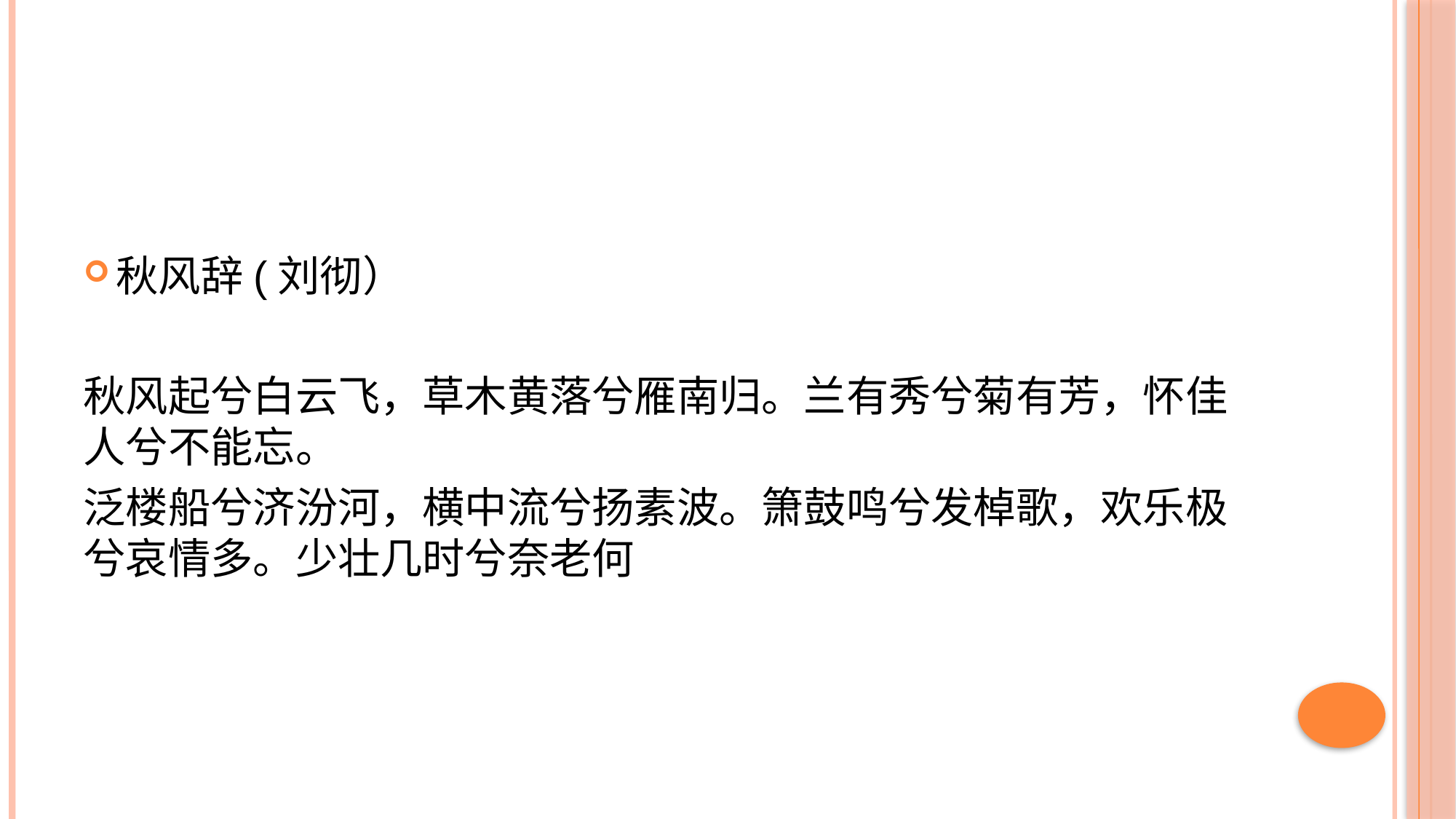

#

秋风辞(刘彻）

秋风起兮白云飞，草木黄落兮雁南归。兰有秀兮菊有芳，怀佳人兮不能忘。
泛楼船兮济汾河，横中流兮扬素波。箫鼓鸣兮发棹歌，欢乐极兮哀情多。少壮几时兮奈老何